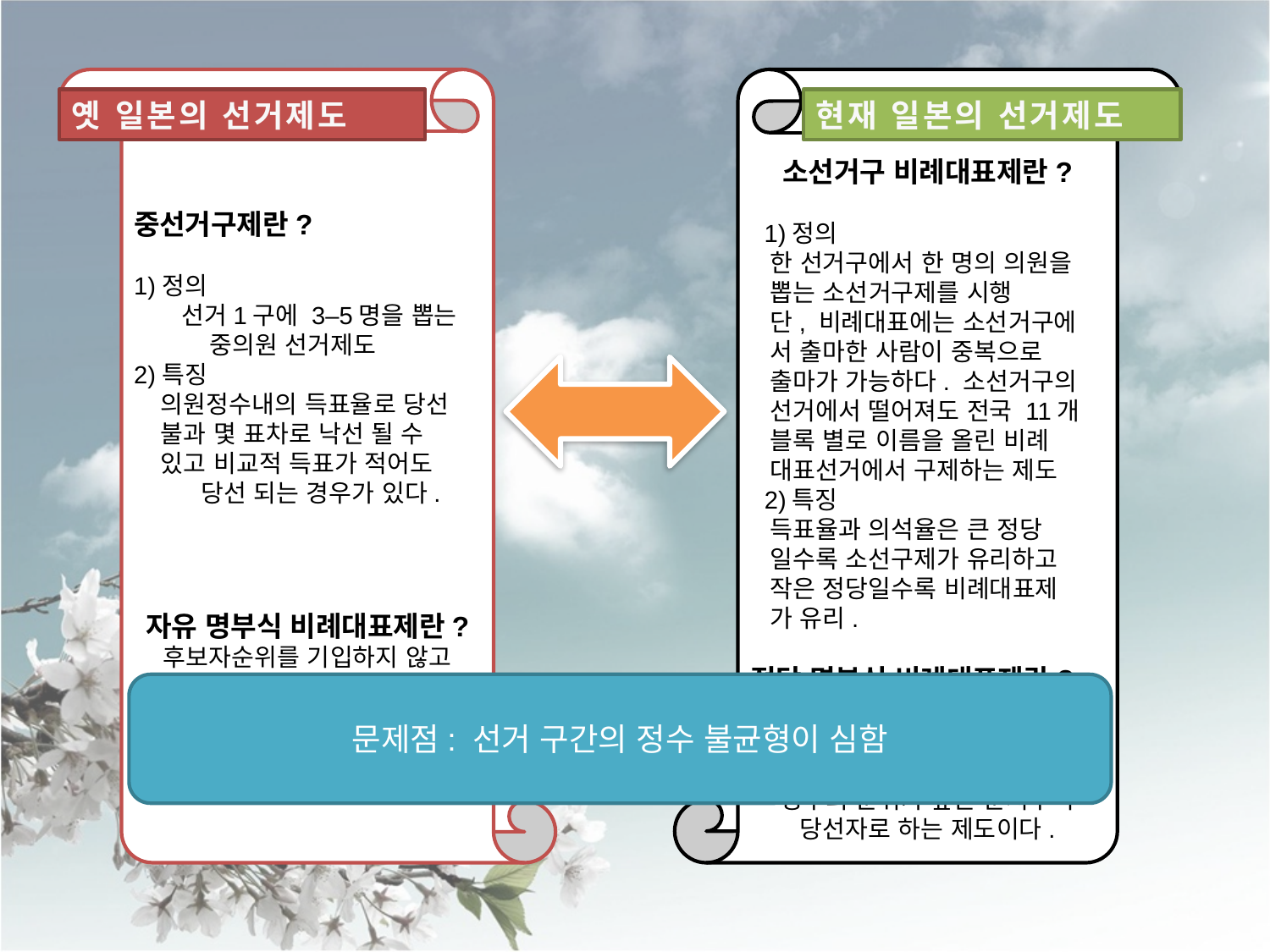

중선거구제란?

1)정의
      선거1구에 3–5명을 뽑는
          중의원 선거제도
2)특징
   의원정수내의 득표율로 당선
   불과 몇 표차로 낙선 될 수
   있고 비교적 득표가 적어도
   당선 되는 경우가 있다.

자유 명부식 비례대표제란?
후보자순위를 기입하지 않고
후보자의 득표 수에 의해서
명부순위를 결정하는 제도.
 각 정당 개인 이름의 투표수가 많은 순부터 당선자로 하는 제도.

소선거구 비례대표제란?

  1)정의
  한 선거구에서 한 명의 의원을
  뽑는 소선거구제를 시행
  단, 비례대표에는 소선거구에
  서 출마한 사람이 중복으로
  출마가 가능하다. 소선거구의
  선거에서 떨어져도 전국 11개
  블록 별로 이름을 올린 비례
  대표선거에서 구제하는 제도
  2)특징
  득표율과 의석율은 큰 정당
  일수록 소선구제가 유리하고
  작은 정당일수록 비례대표제
  가 유리.

정당 명부식 비례대표제란?
   후보자의 순위를 기록하여
명부순위로 비례대표 선출하는 제도이다.
명부의 순위가 높은 순서부터 당선자로 하는 제도이다.

옛 일본의 선거제도
현재 일본의 선거제도

문제점: 선거 구간의 정수 불균형이 심함